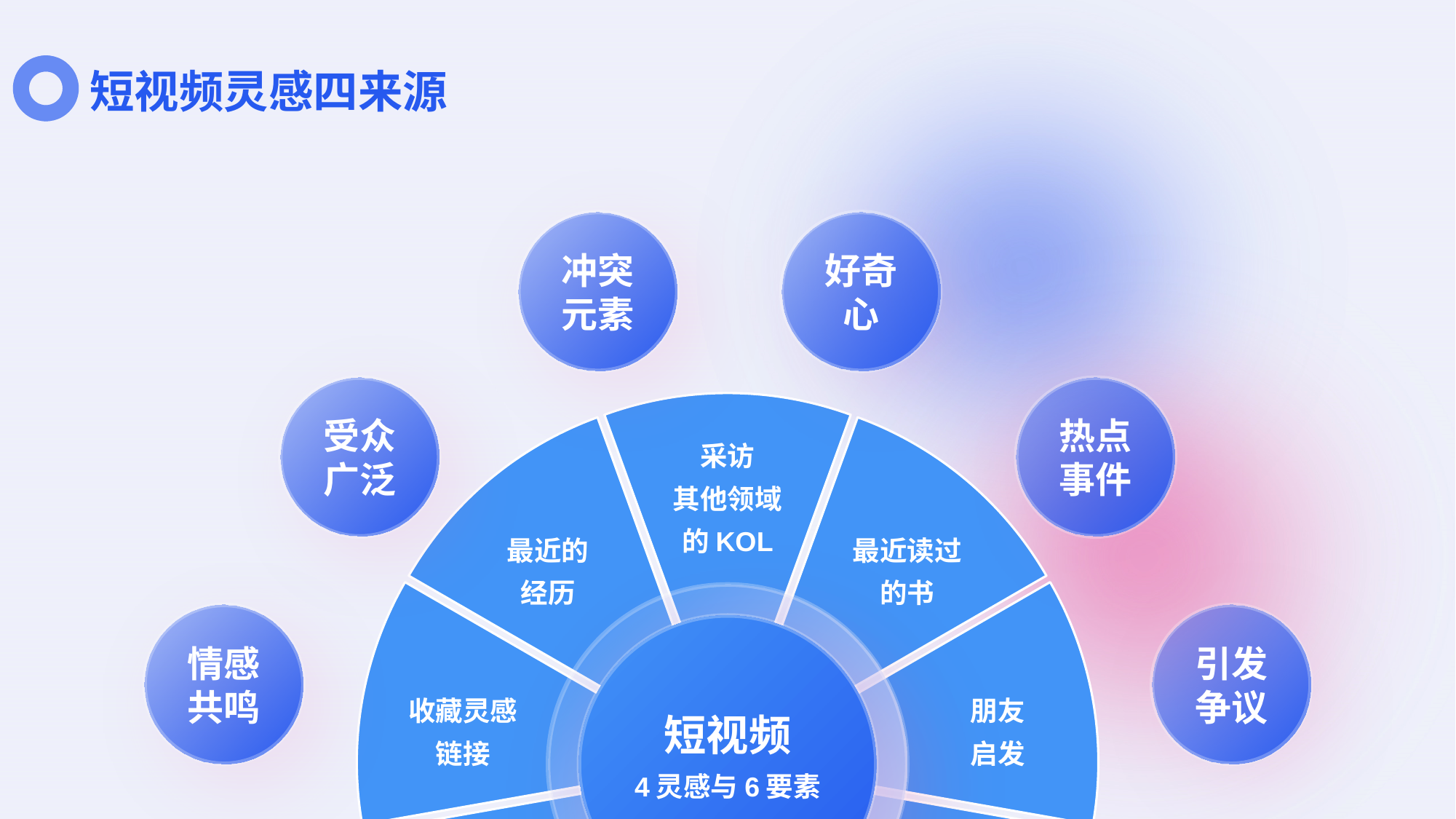

# 短视频灵感四来源
冲突元素
好奇心

### Chart

| Category | 销售额 |
|---|---|
| 第一季度 | 1.0 |
| 第二季度 | 1.0 |
| 第三季度 | 1.0 |
| 第四季度 | 1.0 |
|  | 1.0 |
|  | 1.0 |
| 1 | 1.0 |
|  | 1.0 |
| 1 | 1.0 |
受众广泛
热点
事件
采访
其他领域
的KOL
最近的
经历
最近读过
的书

情感共鸣
引发争议
短视频
4灵感与6要素

收藏灵感
链接
朋友
启发